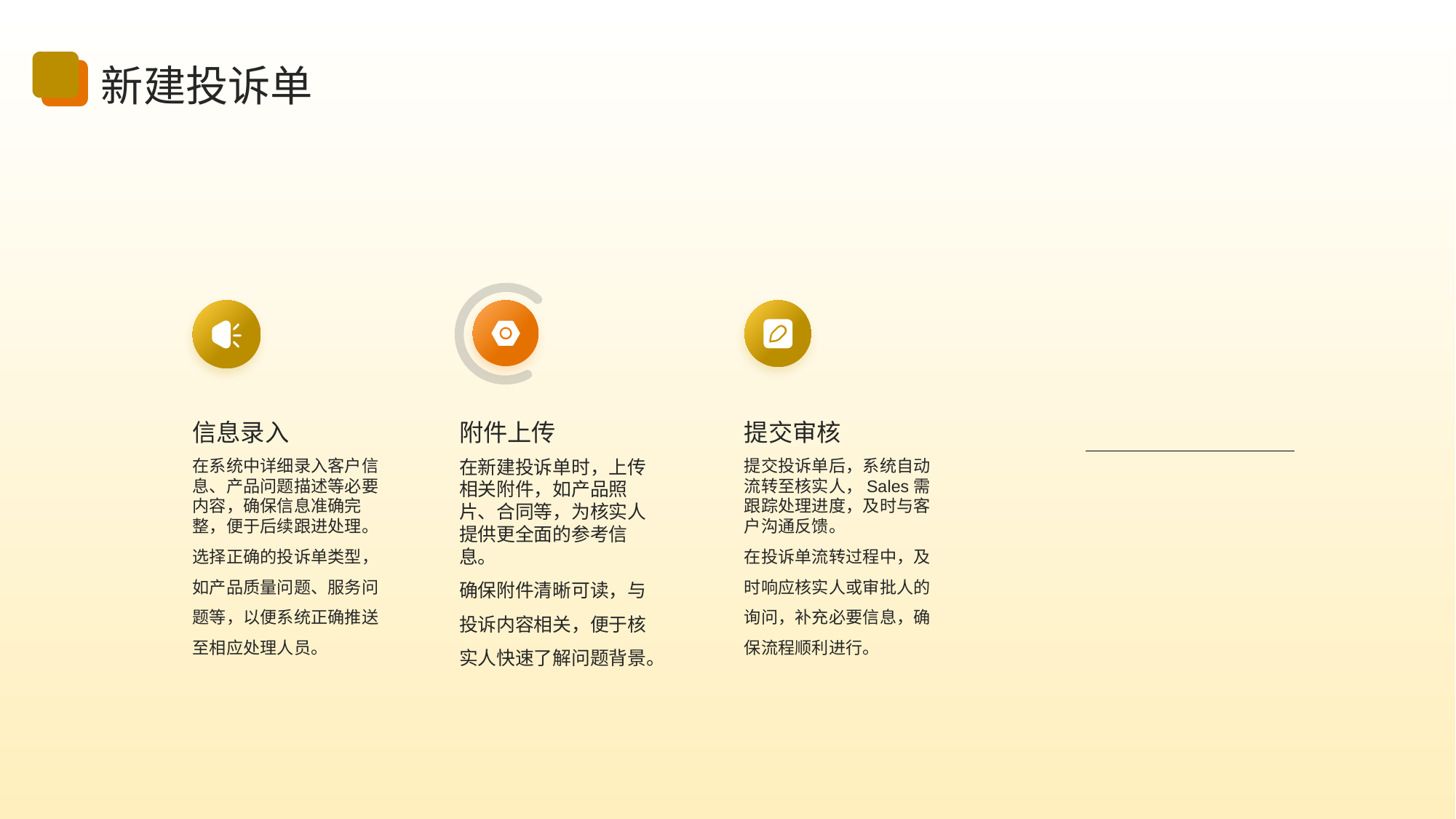

新建投诉单

信息录入
附件上传
提交审核
在系统中详细录入客户信息、产品问题描述等必要内容，确保信息准确完整，便于后续跟进处理。
选择正确的投诉单类型，如产品质量问题、服务问题等，以便系统正确推送至相应处理人员。
在新建投诉单时，上传相关附件，如产品照片、合同等，为核实人提供更全面的参考信息。
确保附件清晰可读，与投诉内容相关，便于核实人快速了解问题背景。
提交投诉单后，系统自动流转至核实人，Sales需跟踪处理进度，及时与客户沟通反馈。
在投诉单流转过程中，及时响应核实人或审批人的询问，补充必要信息，确保流程顺利进行。